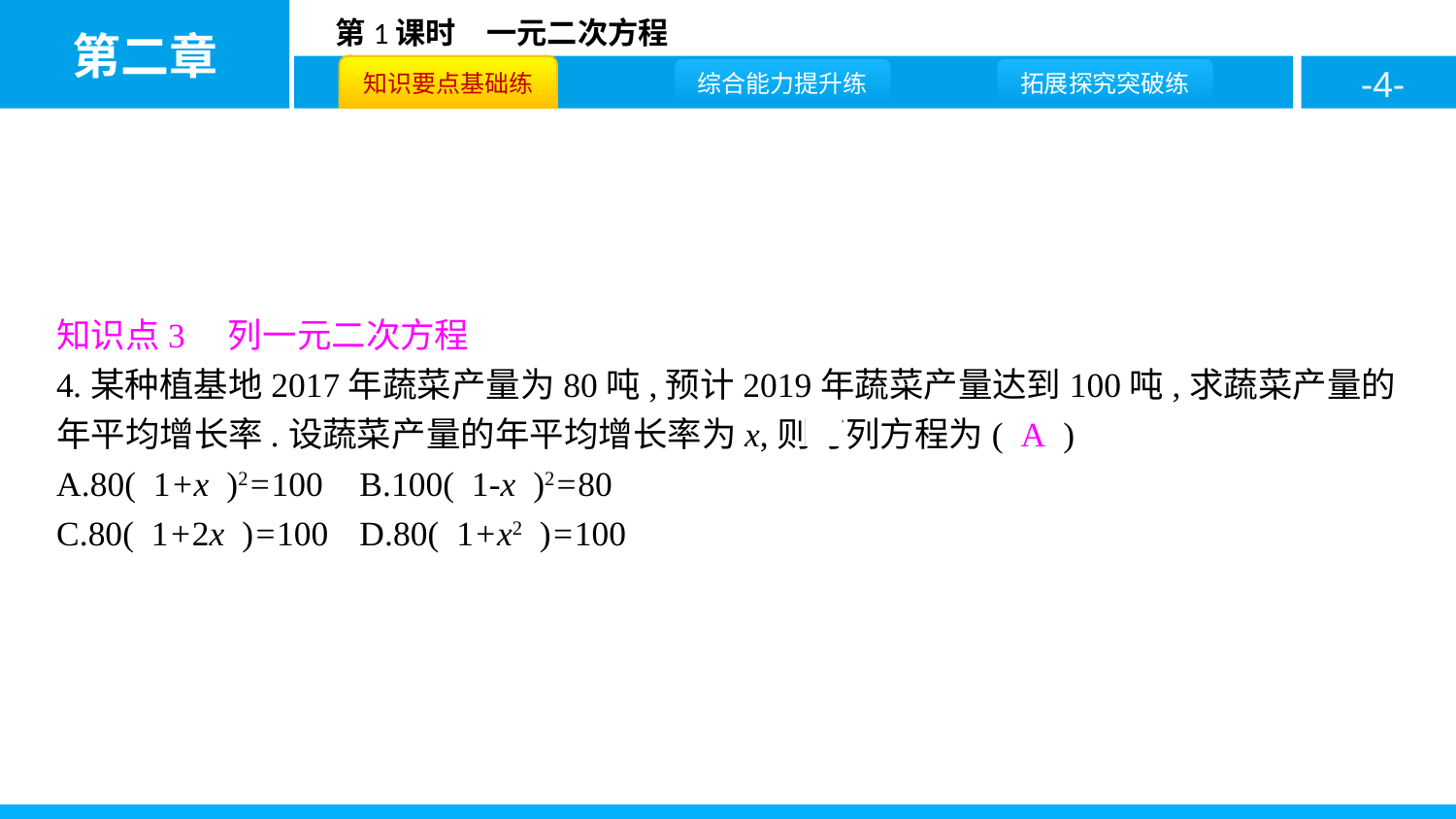

知识点3　列一元二次方程
4.某种植基地2017年蔬菜产量为80吨,预计2019年蔬菜产量达到100吨,求蔬菜产量的年平均增长率.设蔬菜产量的年平均增长率为x,则可列方程为(  A  )
A.80(  1+x  )2=100	B.100(  1-x  )2=80
C.80(  1+2x  )=100	D.80(  1+x2  )=100